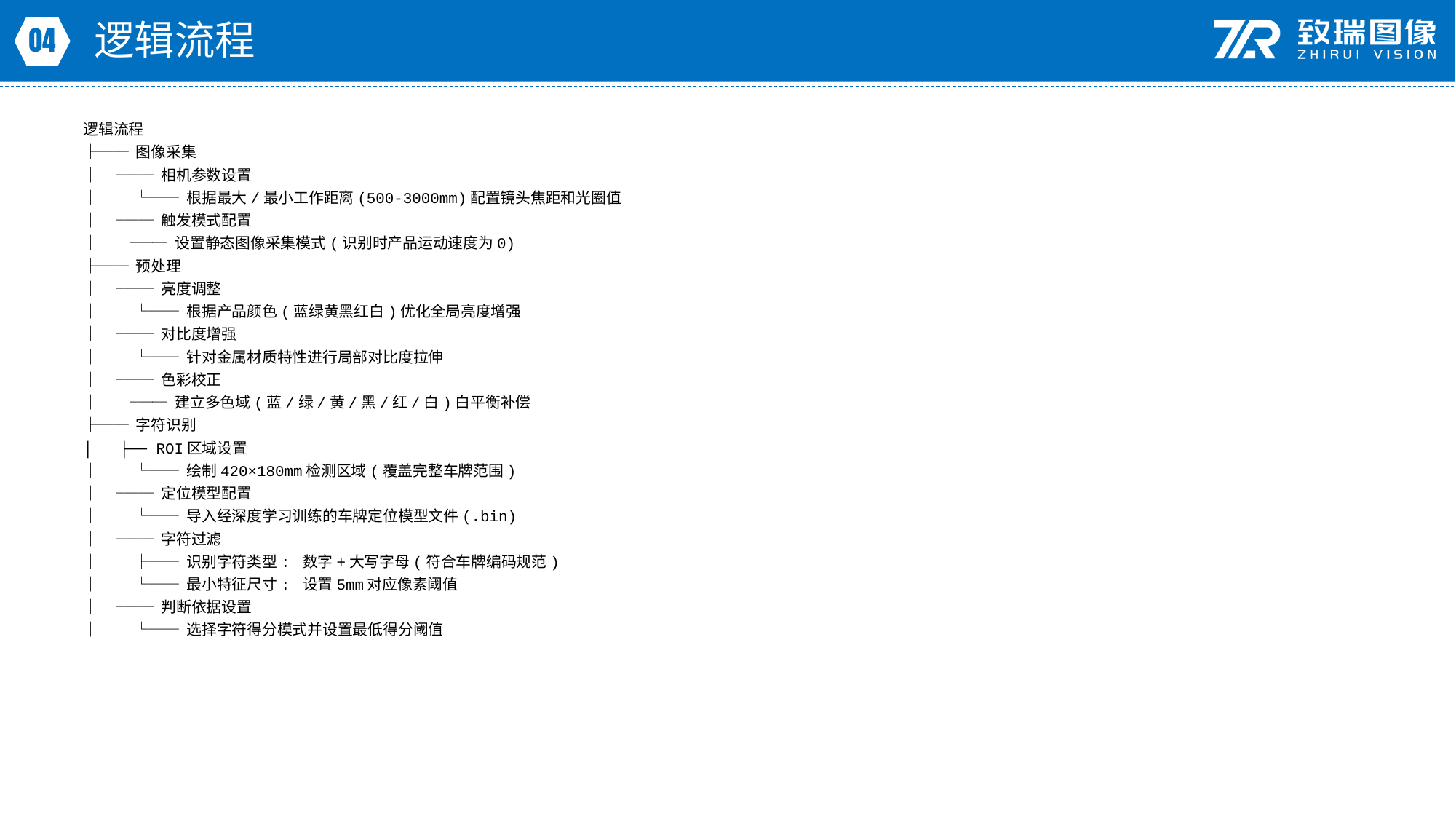

逻辑流程
04

逻辑流程
├── 图像采集
│   ├── 相机参数设置
│   │   └── 根据最大/最小工作距离(500-3000mm)配置镜头焦距和光圈值
│   └── 触发模式配置
│       └── 设置静态图像采集模式(识别时产品运动速度为0)
├── 预处理
│   ├── 亮度调整
│   │   └── 根据产品颜色(蓝绿黄黑红白)优化全局亮度增强
│   ├── 对比度增强
│   │   └── 针对金属材质特性进行局部对比度拉伸
│   └── 色彩校正
│       └── 建立多色域(蓝/绿/黄/黑/红/白)白平衡补偿
├── 字符识别
│   ├── ROI区域设置
│   │   └── 绘制420×180mm检测区域(覆盖完整车牌范围)
│   ├── 定位模型配置
│   │   └── 导入经深度学习训练的车牌定位模型文件(.bin)
│   ├── 字符过滤
│   │   ├── 识别字符类型: 数字+大写字母(符合车牌编码规范)
│   │   └── 最小特征尺寸: 设置5mm对应像素阈值
│   ├── 判断依据设置
│   │   └── 选择字符得分模式并设置最低得分阈值